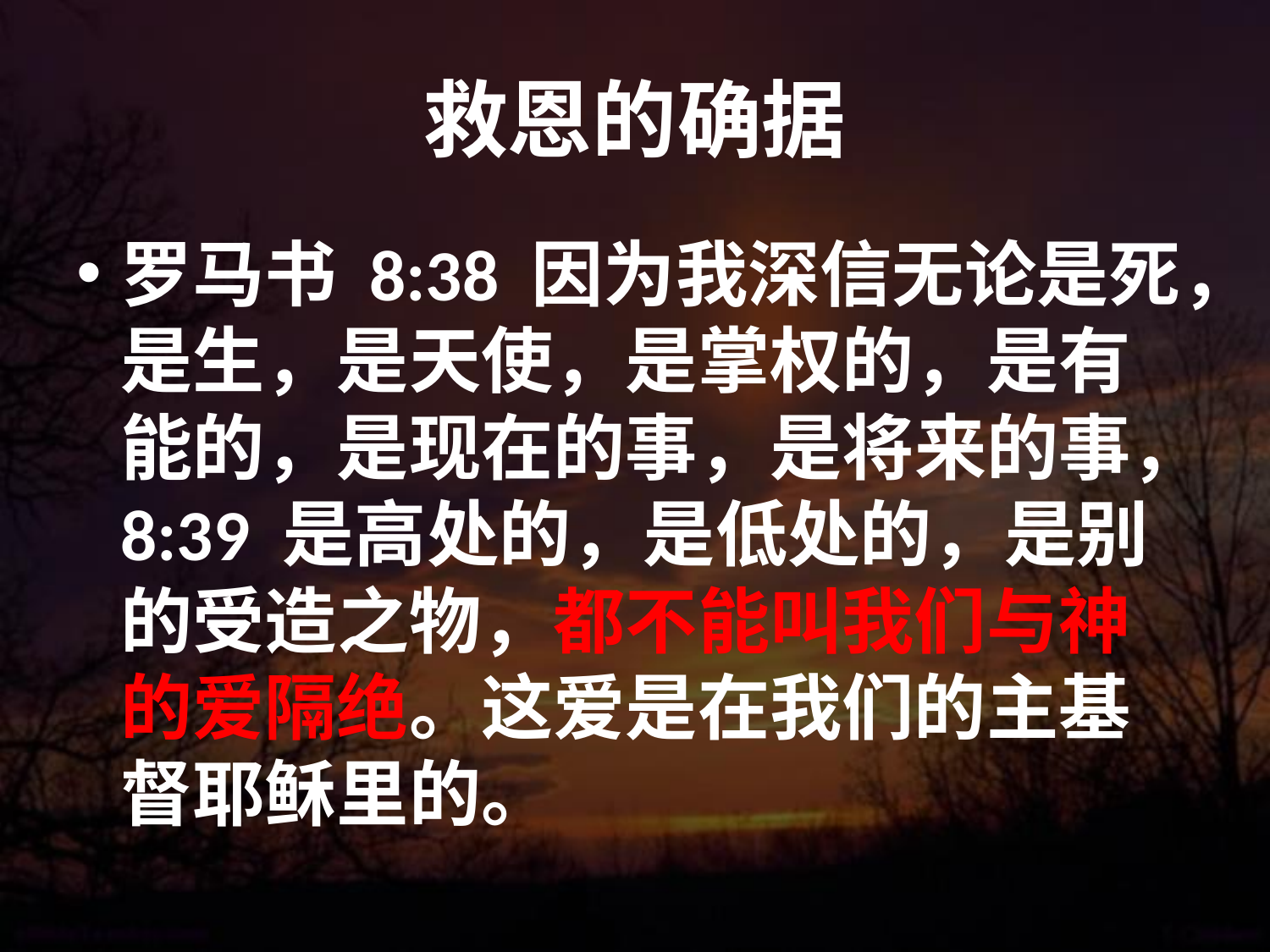

# 救恩的确据
罗马书 8:38 因为我深信无论是死，是生，是天使，是掌权的，是有能的，是现在的事，是将来的事，8:39 是高处的，是低处的，是别的受造之物，都不能叫我们与神的爱隔绝。这爱是在我们的主基督耶稣里的。